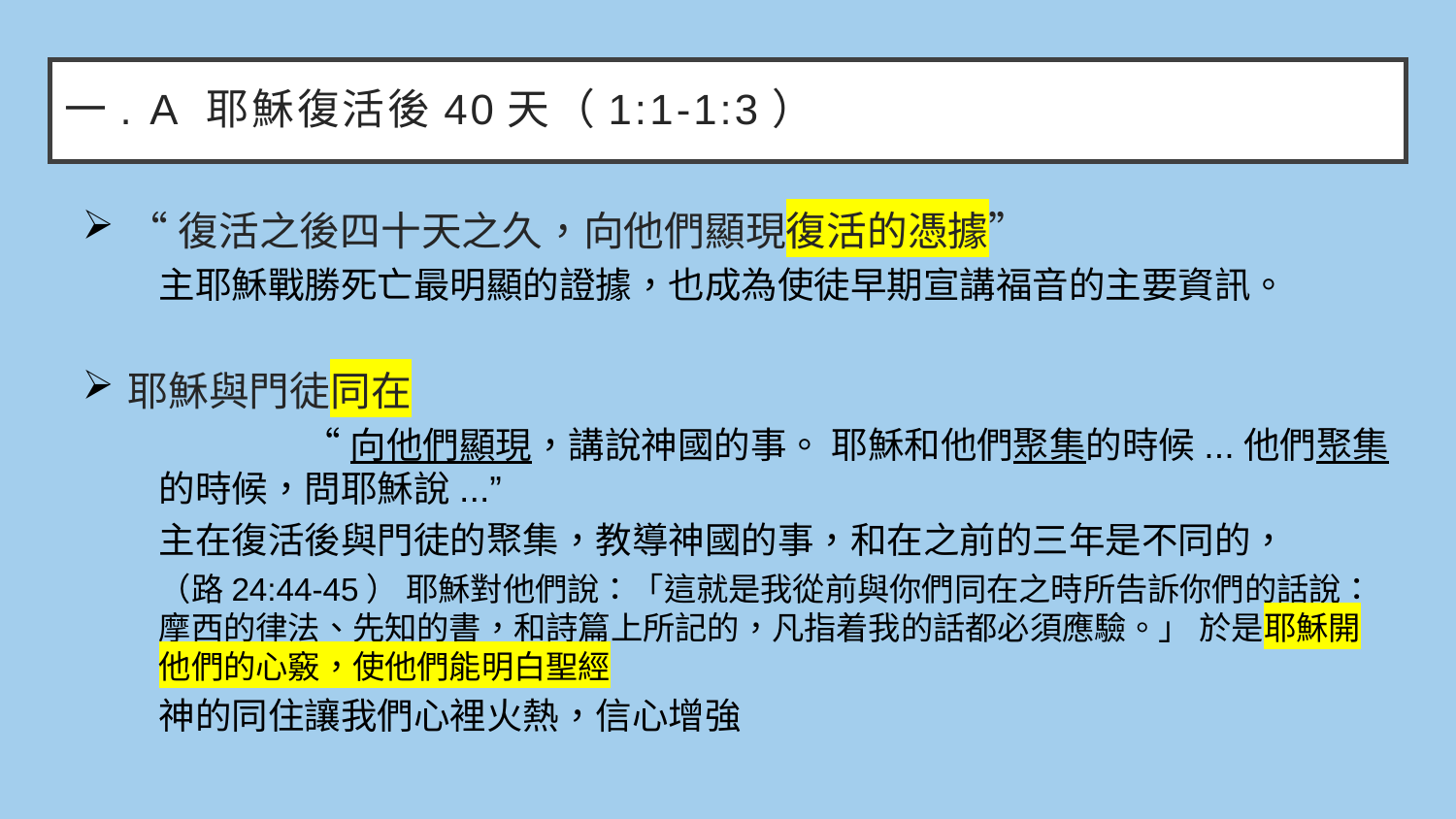

# 一. A 耶穌復活後40天（1:1-1:3）
“復活之後四十天之久，向他們顯現復活的憑據”
主耶穌戰勝死亡最明顯的證據，也成為使徒早期宣講福音的主要資訊。

耶穌與門徒同在
	“向他們顯現，講說神國的事。 耶穌和他們聚集的時候...他們聚集的時候，問耶穌說...”
主在復活後與門徒的聚集，教導神國的事，和在之前的三年是不同的，
（路24:44-45） 耶穌對他們說：「這就是我從前與你們同在之時所告訴你們的話說：摩西的律法、先知的書，和詩篇上所記的，凡指着我的話都必須應驗。」 於是耶穌開他們的心竅，使他們能明白聖經
神的同住讓我們心裡火熱，信心增強